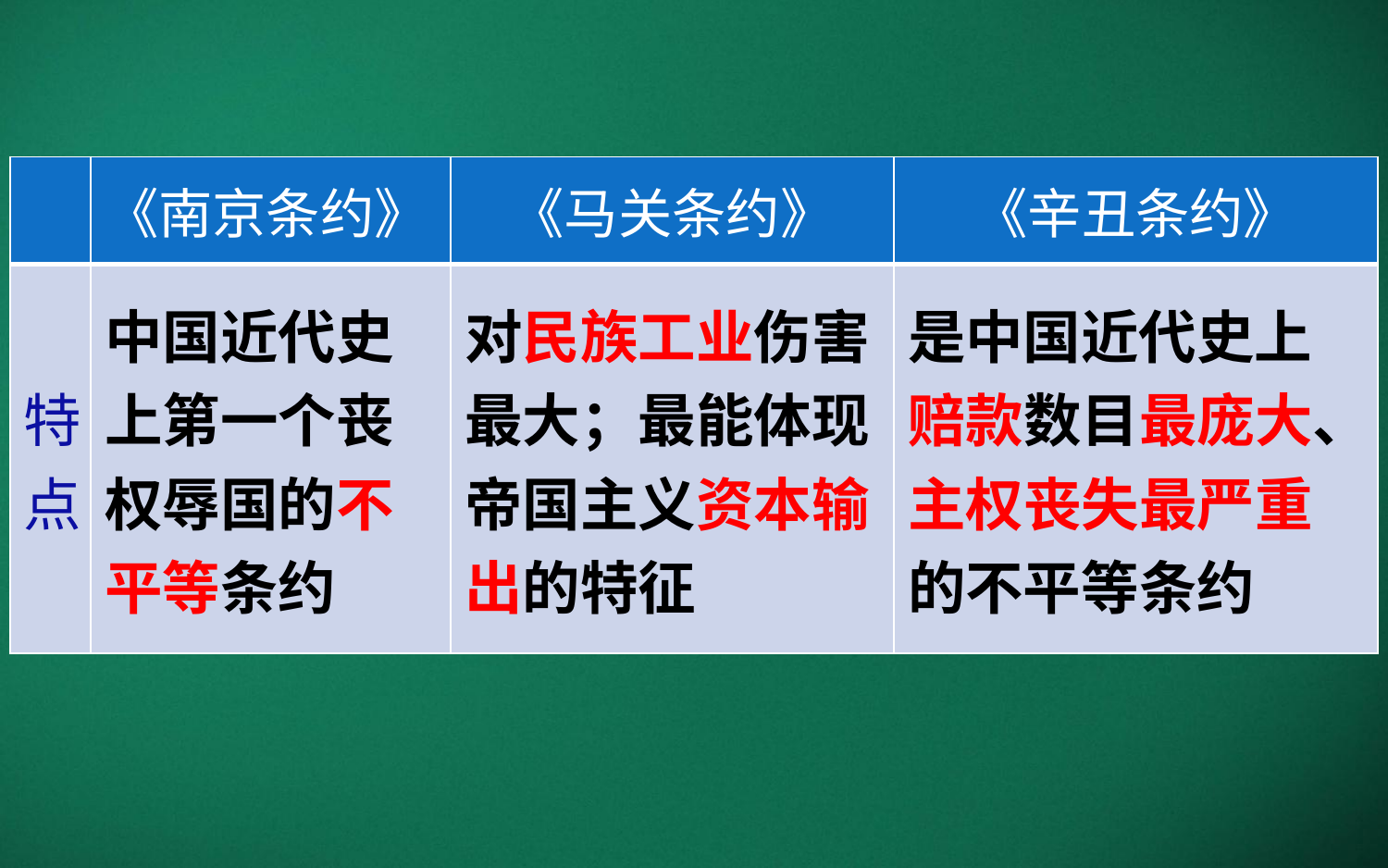

|  | 《南京条约》 | 《马关条约》 | 《辛丑条约》 |
| --- | --- | --- | --- |
| 特点 | 中国近代史上第一个丧权辱国的不平等条约 | 对民族工业伤害最大；最能体现帝国主义资本输出的特征 | 是中国近代史上赔款数目最庞大、主权丧失最严重的不平等条约 |